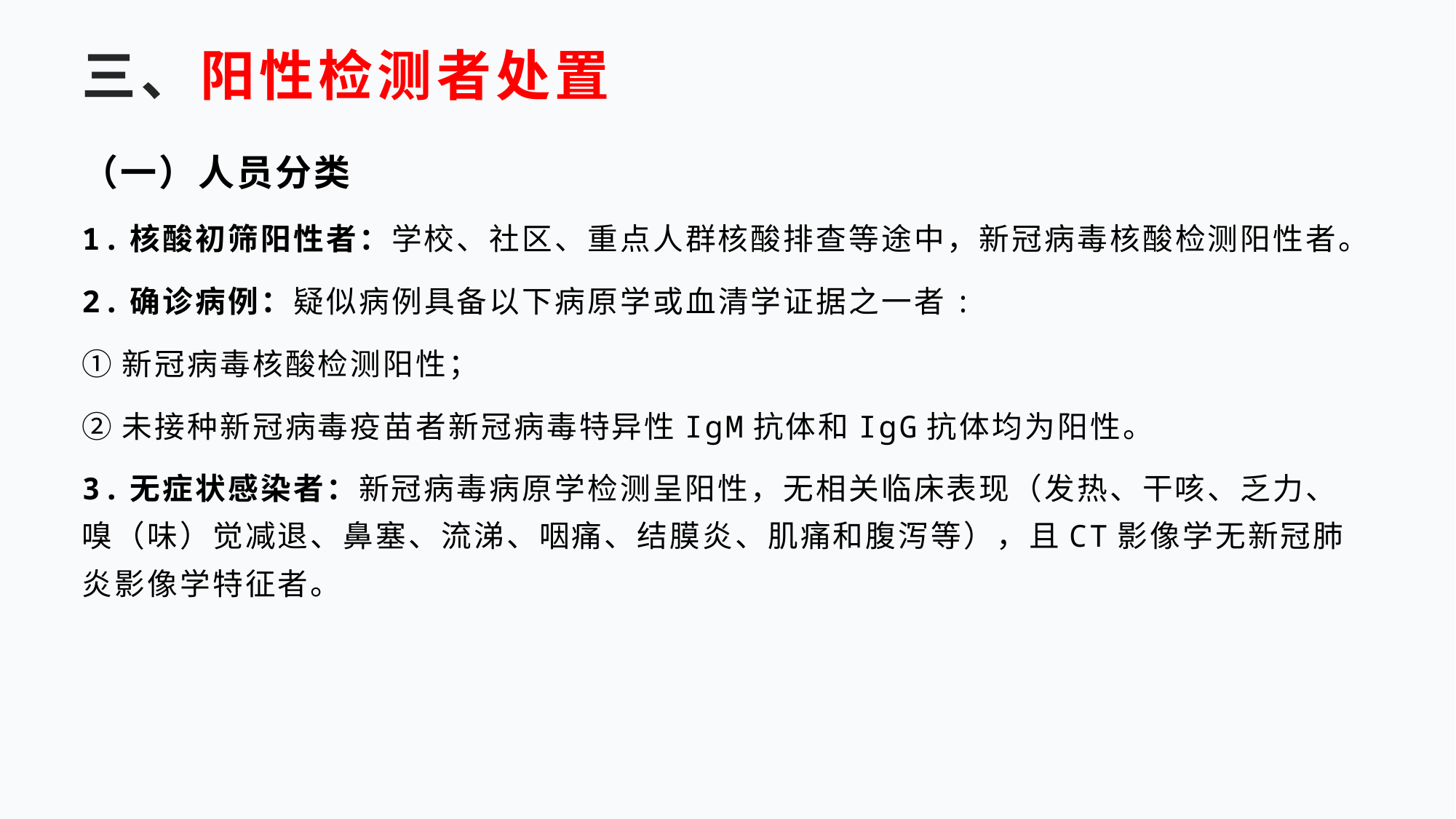

# 三、阳性检测者处置
（一）人员分类
1.核酸初筛阳性者：学校、社区、重点人群核酸排查等途中，新冠病毒核酸检测阳性者。
2.确诊病例：疑似病例具备以下病原学或血清学证据之一者:
①新冠病毒核酸检测阳性；
②未接种新冠病毒疫苗者新冠病毒特异性IgM抗体和IgG抗体均为阳性。
3.无症状感染者：新冠病毒病原学检测呈阳性，无相关临床表现（发热、干咳、乏力、嗅（味）觉减退、鼻塞、流涕、咽痛、结膜炎、肌痛和腹泻等），且CT影像学无新冠肺炎影像学特征者。